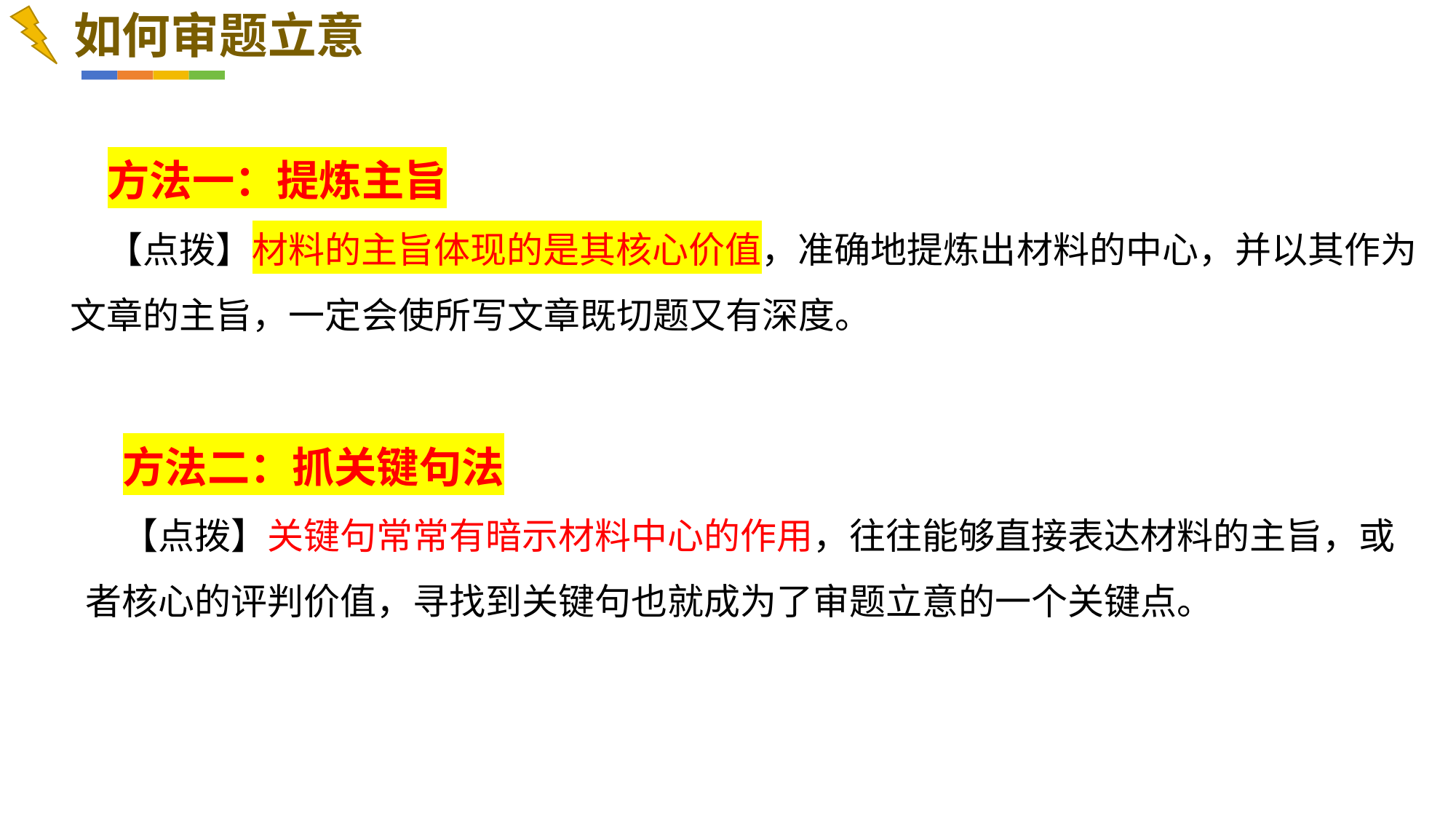

如何审题立意

方法一：提炼主旨
【点拨】材料的主旨体现的是其核心价值，准确地提炼出材料的中心，并以其作为文章的主旨，一定会使所写文章既切题又有深度。
方法二：抓关键句法
【点拨】关键句常常有暗示材料中心的作用，往往能够直接表达材料的主旨，或者核心的评判价值，寻找到关键句也就成为了审题立意的一个关键点。